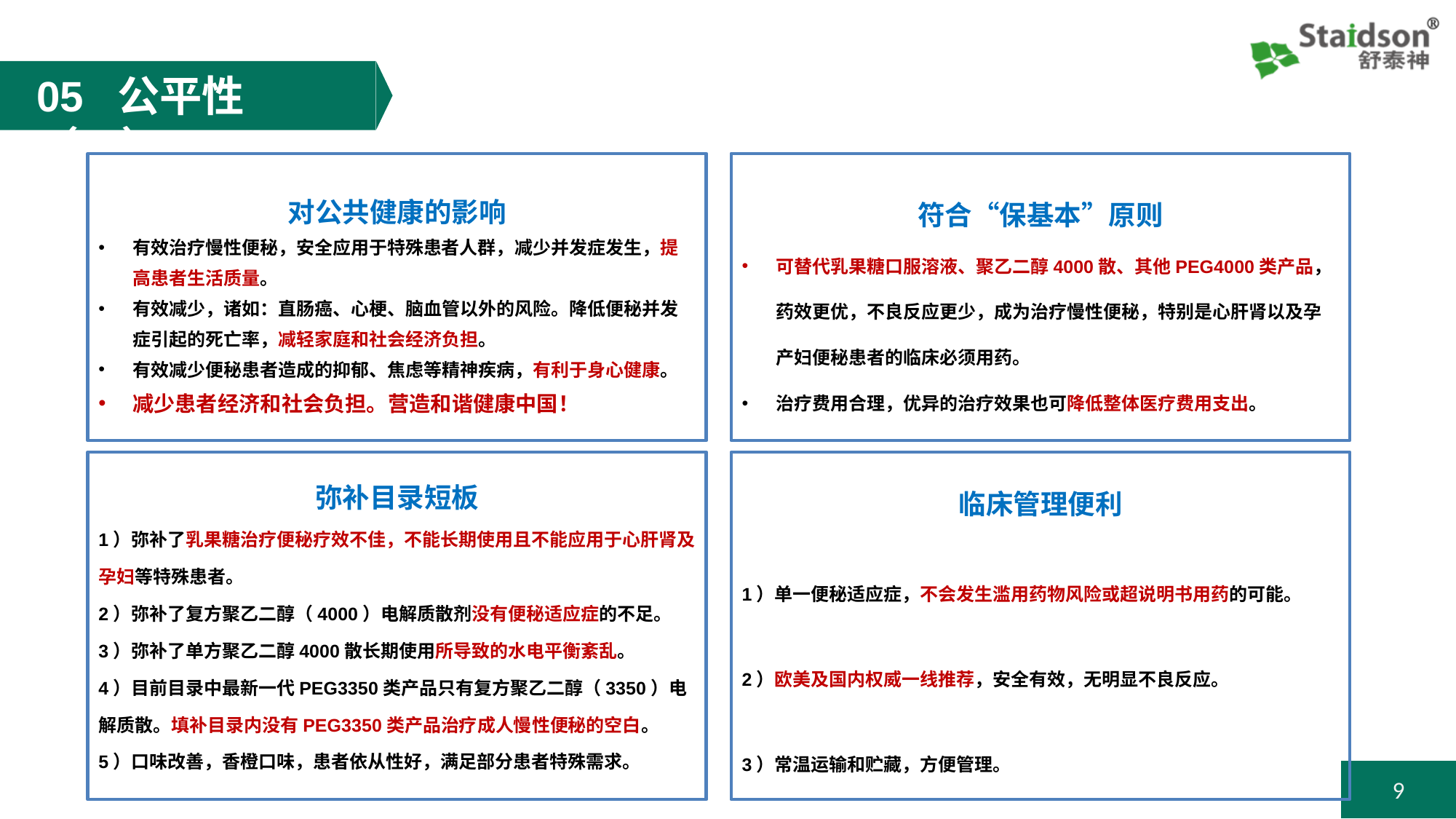

05  公平性（一）
对公共健康的影响
有效治疗慢性便秘，安全应用于特殊患者人群，减少并发症发生，提高患者生活质量。
有效减少，诸如：直肠癌、心梗、脑血管以外的风险。降低便秘并发症引起的死亡率，减轻家庭和社会经济负担。
有效减少便秘患者造成的抑郁、焦虑等精神疾病，有利于身心健康。
减少患者经济和社会负担。营造和谐健康中国！
符合“保基本”原则
可替代乳果糖口服溶液、聚乙二醇4000散、其他PEG4000类产品，药效更优，不良反应更少，成为治疗慢性便秘，特别是心肝肾以及孕产妇便秘患者的临床必须用药。
治疗费用合理，优异的治疗效果也可降低整体医疗费用支出。
弥补目录短板
1）弥补了乳果糖治疗便秘疗效不佳，不能长期使用且不能应用于心肝肾及孕妇等特殊患者。
2）弥补了复方聚乙二醇（4000）电解质散剂没有便秘适应症的不足。
3）弥补了单方聚乙二醇4000散长期使用所导致的水电平衡紊乱。
4）目前目录中最新一代PEG3350类产品只有复方聚乙二醇（3350）电解质散。填补目录内没有PEG3350类产品治疗成人慢性便秘的空白。
5）口味改善，香橙口味，患者依从性好，满足部分患者特殊需求。

临床管理便利
1）单一便秘适应症，不会发生滥用药物风险或超说明书用药的可能。
2）欧美及国内权威一线推荐，安全有效，无明显不良反应。
3）常温运输和贮藏，方便管理。